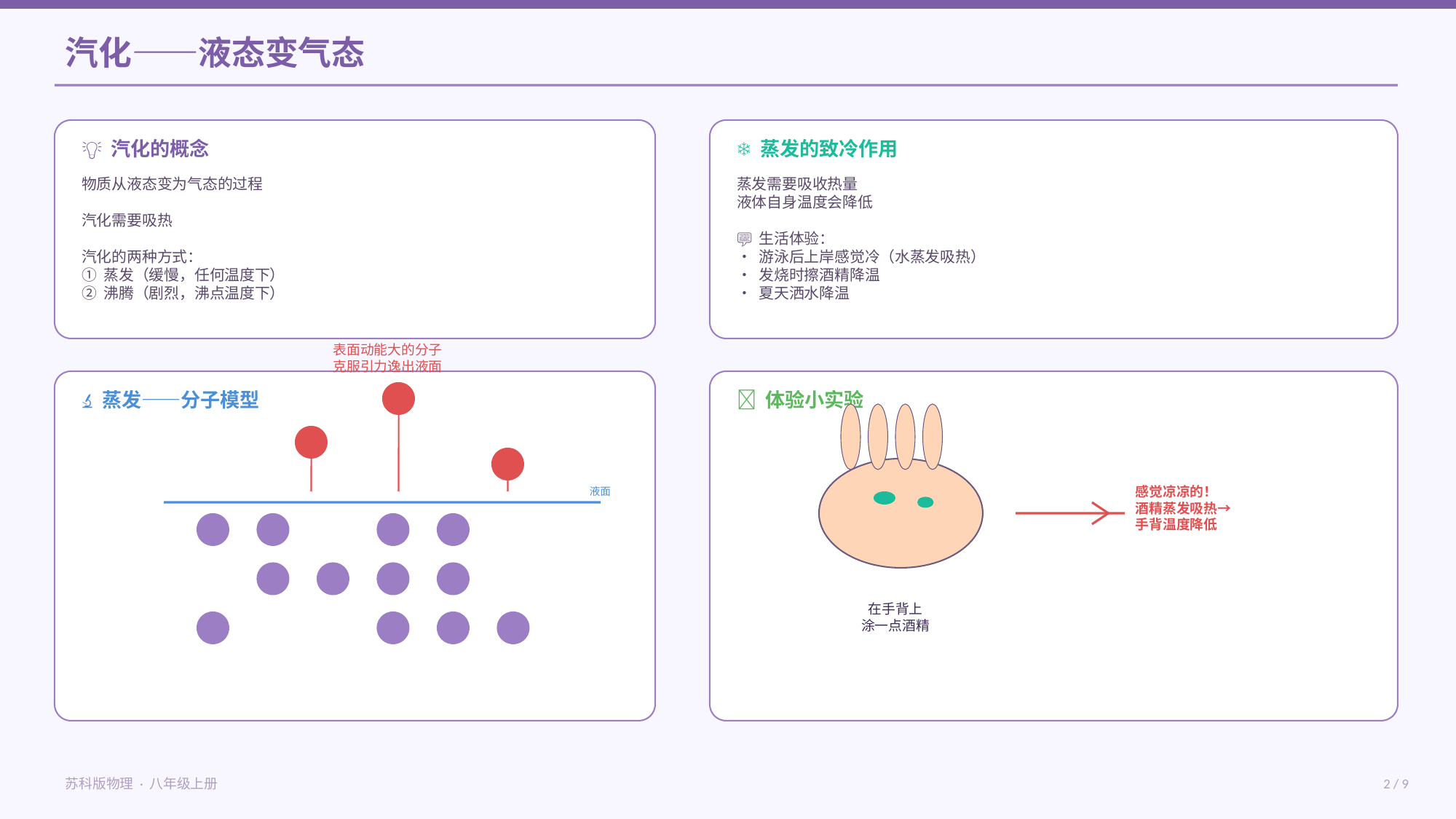

汽化——液态变气态

💡 汽化的概念
❄️ 蒸发的致冷作用
物质从液态变为气态的过程

汽化需要吸热

汽化的两种方式：
① 蒸发（缓慢，任何温度下）
② 沸腾（剧烈，沸点温度下）
蒸发需要吸收热量
液体自身温度会降低

💬 生活体验：
• 游泳后上岸感觉冷（水蒸发吸热）
• 发烧时擦酒精降温
• 夏天洒水降温
表面动能大的分子
克服引力逸出液面

🔬 蒸发——分子模型
🧪 体验小实验

感觉凉凉的！
酒精蒸发吸热→
手背温度降低
液面

在手背上
涂一点酒精

苏科版物理 · 八年级上册
2 / 9